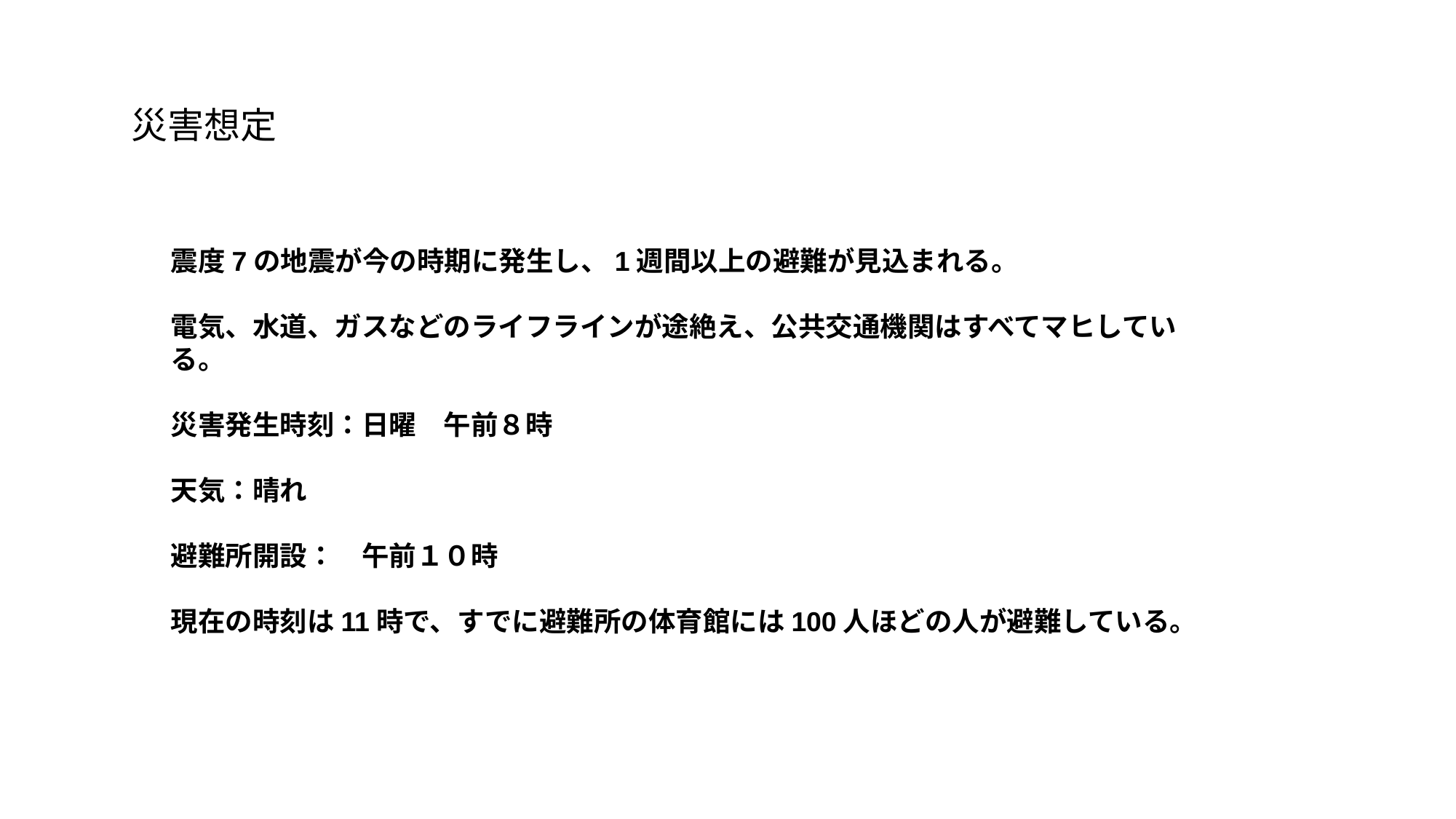

災害想定
震度7の地震が今の時期に発生し、1週間以上の避難が見込まれる。

電気、水道、ガスなどのライフラインが途絶え、公共交通機関はすべてマヒしている。

災害発生時刻：日曜　午前８時

天気：晴れ

避難所開設：　午前１０時

現在の時刻は11時で、すでに避難所の体育館には100人ほどの人が避難している。